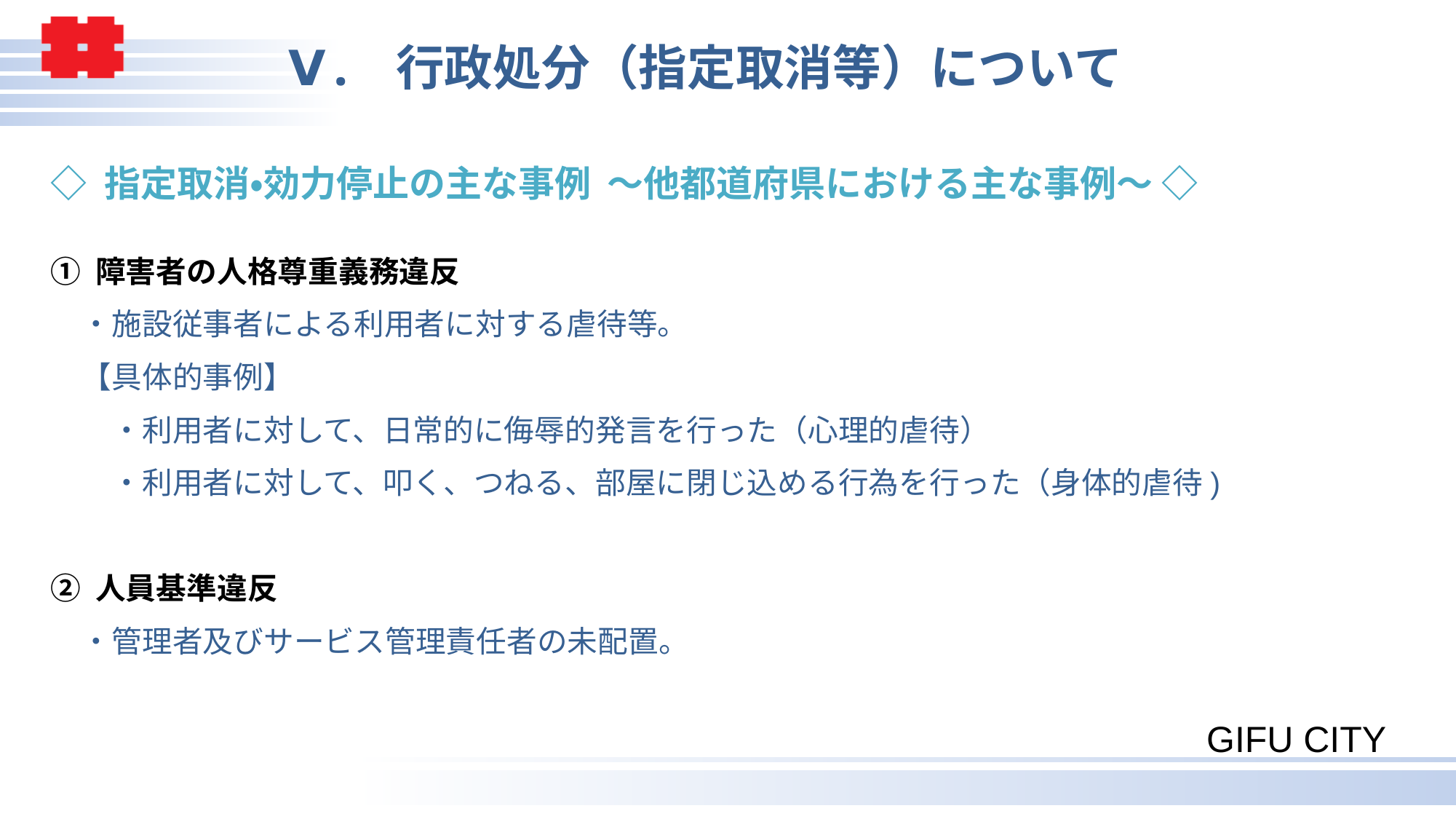

# Ⅴ. 行政処分（指定取消等）について
◇ 指定取消・効力停止の主な事例  ～他都道府県における主な事例～ ◇

① 障害者の人格尊重義務違反
　・施設従事者による利用者に対する虐待等。
　【具体的事例】
　　・利用者に対して、日常的に侮辱的発言を行った（心理的虐待）
　　・利用者に対して、叩く、つねる、部屋に閉じ込める行為を行った（身体的虐待)

② 人員基準違反
　・管理者及びサービス管理責任者の未配置。